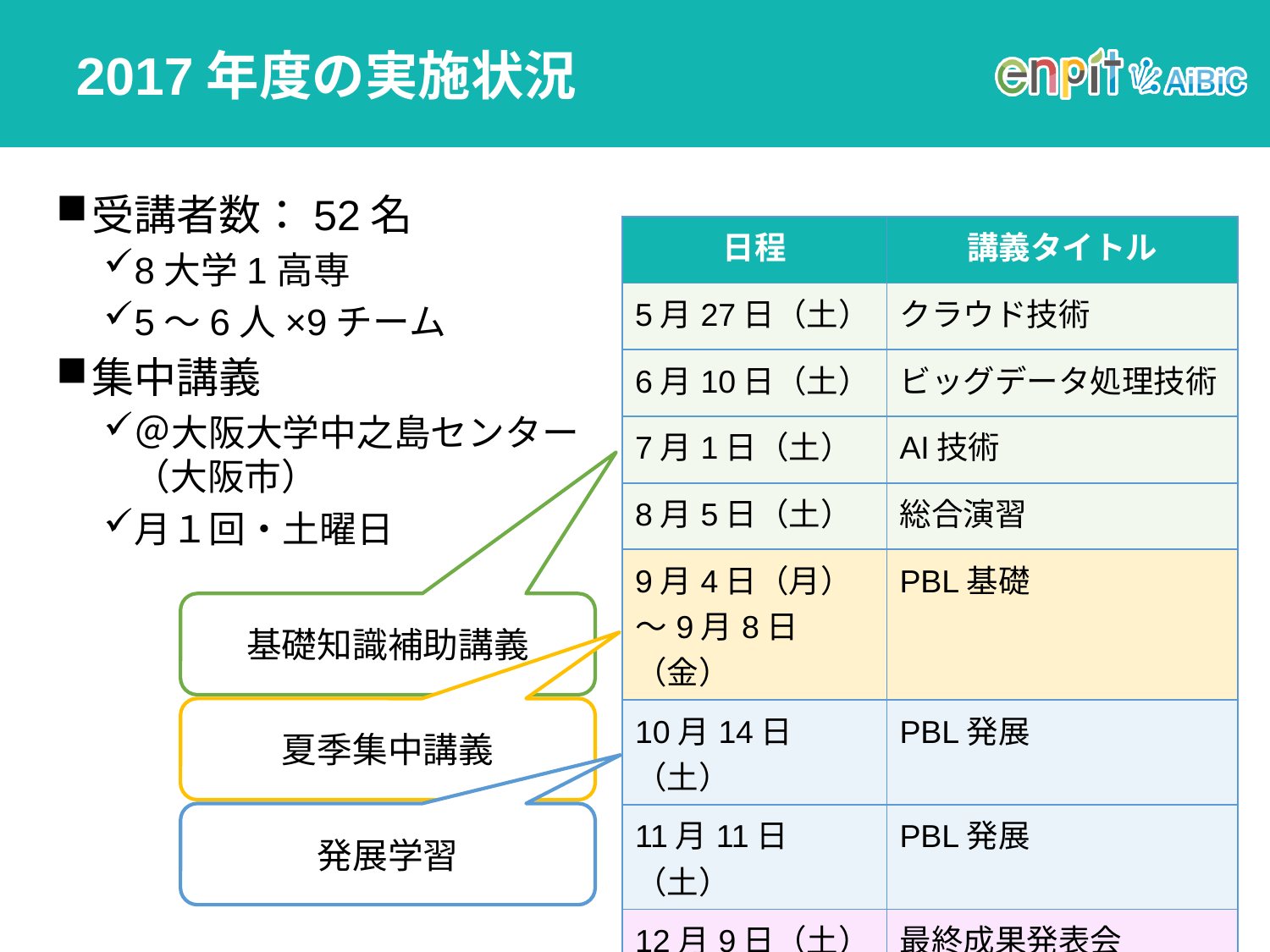

# 2017年度の実施状況
受講者数：52名
8大学1高専
5～6人×9チーム
集中講義
＠大阪大学中之島センター
（大阪市）
月１回・土曜日
| 日程 | 講義タイトル |
| --- | --- |
| 5月27日（土） | クラウド技術 |
| 6月10日（土） | ビッグデータ処理技術 |
| 7月1日（土） | AI技術 |
| 8月5日（土） | 総合演習 |
| 9月4日（月）～9月8日（金） | PBL基礎 |
| 10月14日（土） | PBL発展 |
| 11月11日（土） | PBL発展 |
| 12月9日（土） | 最終成果発表会 |
基礎知識補助講義
夏季集中講義
発展学習
13